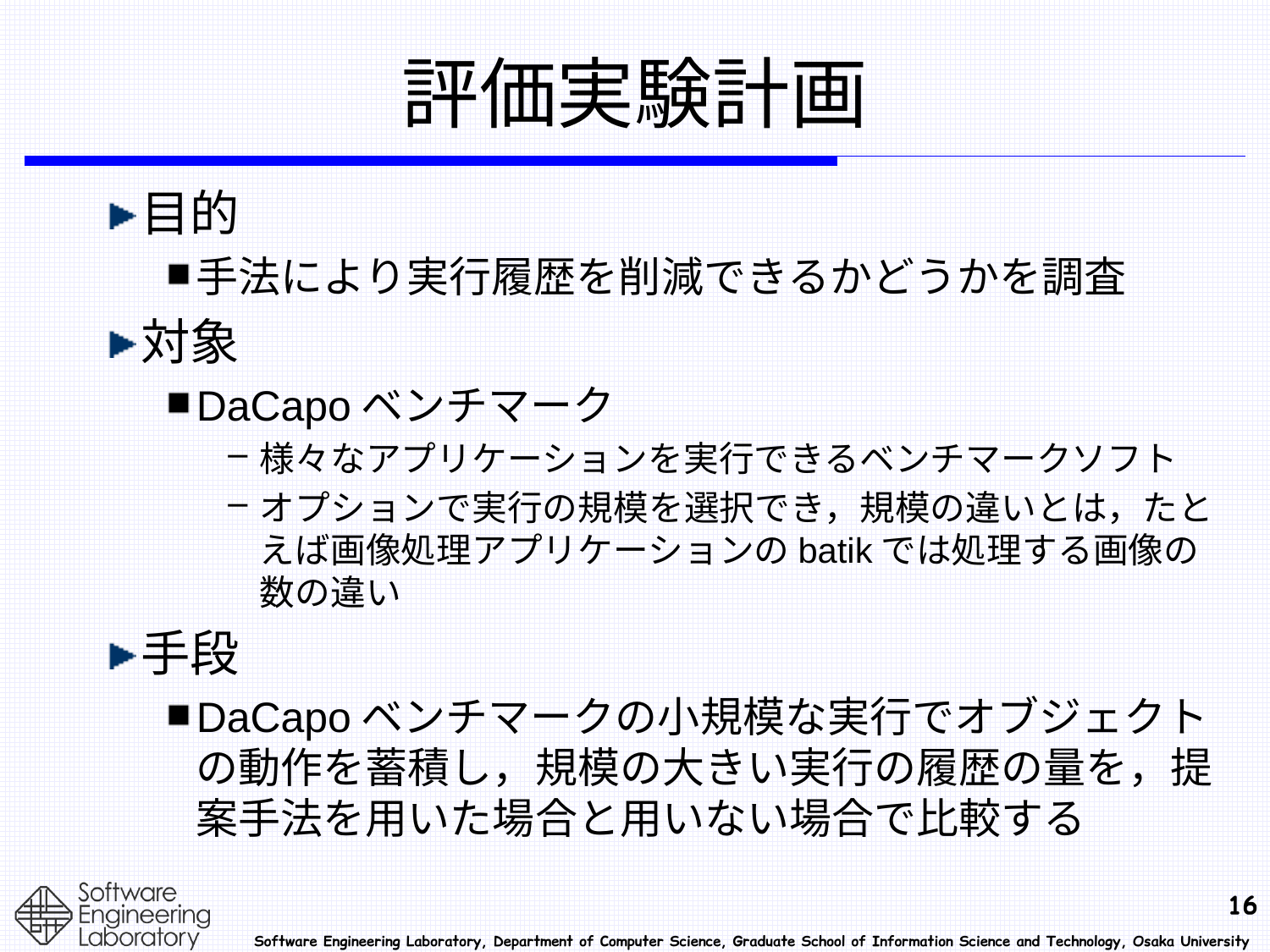

# 評価実験計画
目的
手法により実行履歴を削減できるかどうかを調査
対象
DaCapoベンチマーク
様々なアプリケーションを実行できるベンチマークソフト
オプションで実行の規模を選択でき，規模の違いとは，たとえば画像処理アプリケーションのbatikでは処理する画像の数の違い
手段
DaCapoベンチマークの小規模な実行でオブジェクトの動作を蓄積し，規模の大きい実行の履歴の量を，提案手法を用いた場合と用いない場合で比較する